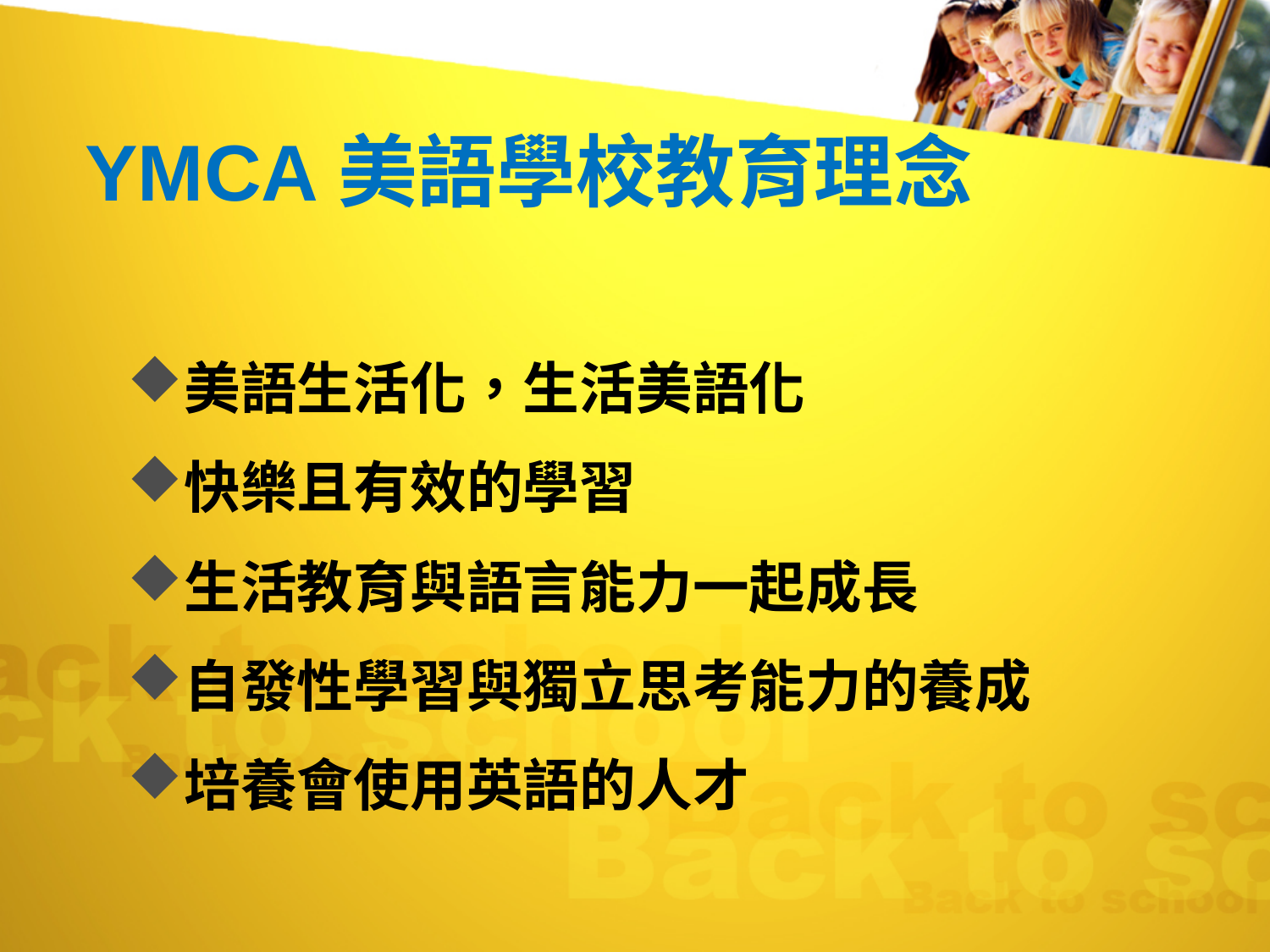

YMCA美語學校教育理念
美語生活化，生活美語化
快樂且有效的學習
生活教育與語言能力一起成長
自發性學習與獨立思考能力的養成
培養會使用英語的人才